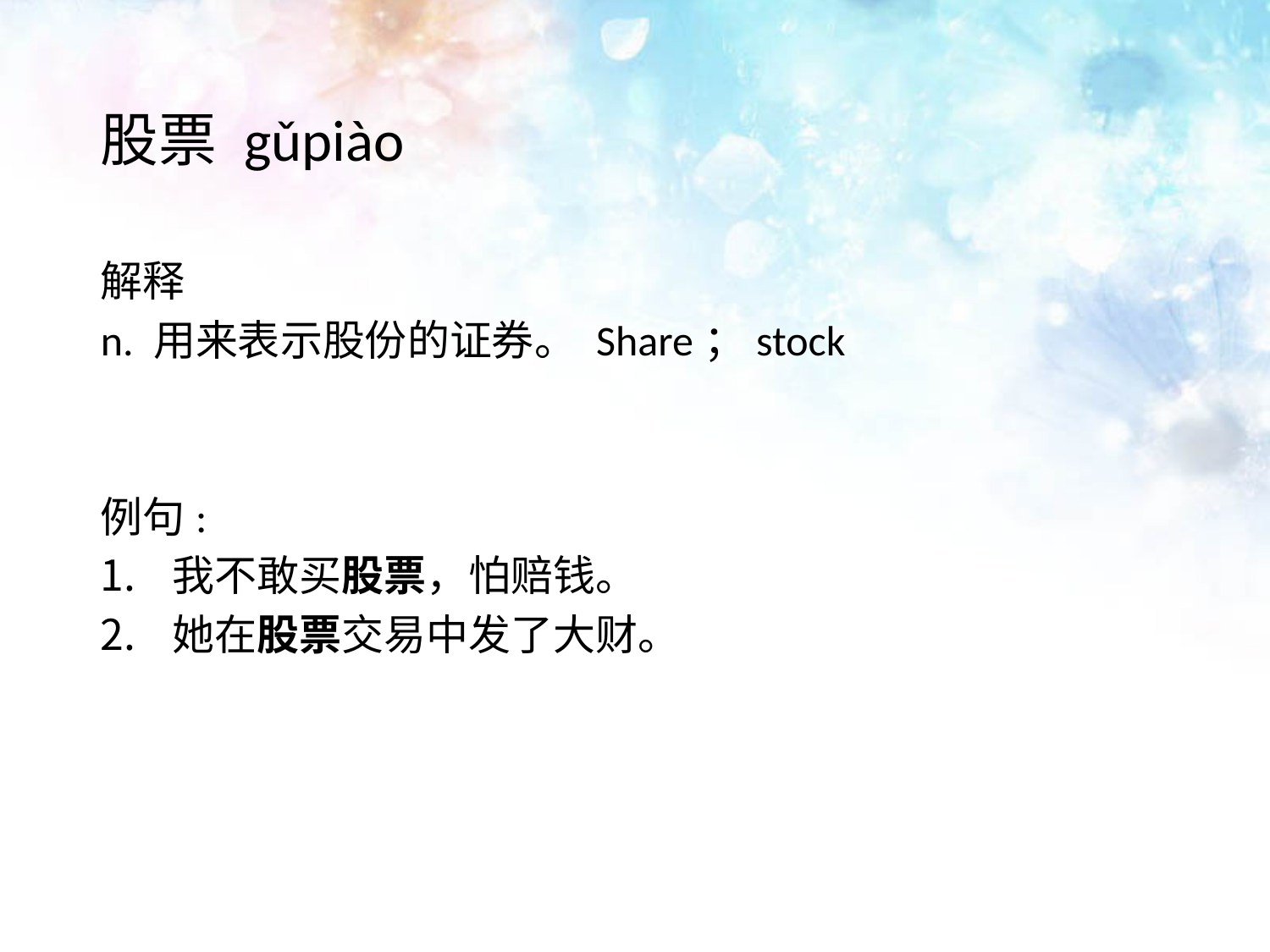

# 股票 gǔpiào
解释
n. 用来表示股份的证券。 Share；stock

例句:
我不敢买股票，怕赔钱。
她在股票交易中发了大财。